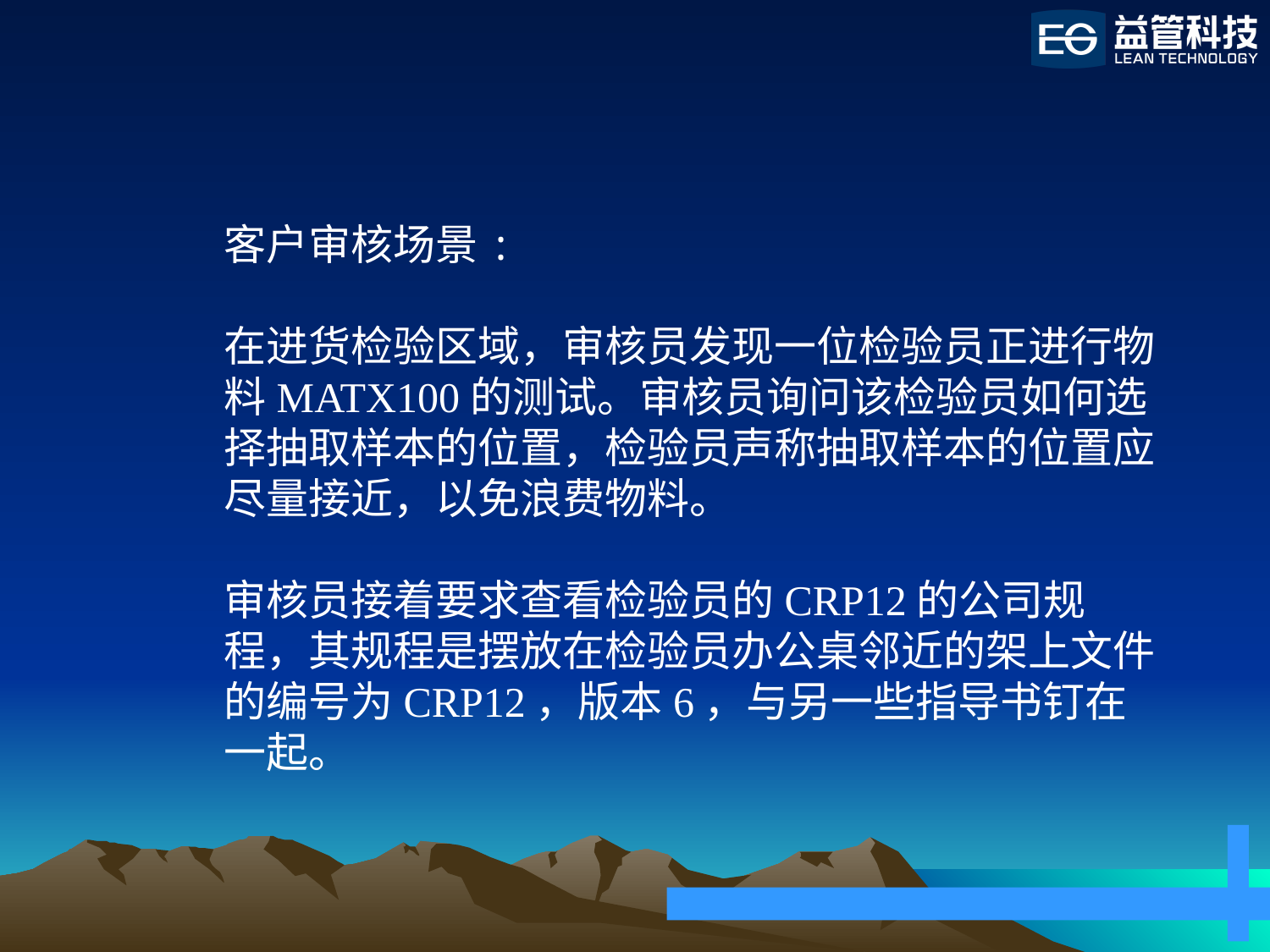

客户审核场景:

在进货检验区域，审核员发现一位检验员正进行物料MATX100的测试。审核员询问该检验员如何选择抽取样本的位置，检验员声称抽取样本的位置应尽量接近，以免浪费物料。

审核员接着要求查看检验员的CRP12的公司规程，其规程是摆放在检验员办公桌邻近的架上文件的编号为CRP12，版本6，与另一些指导书钉在一起。